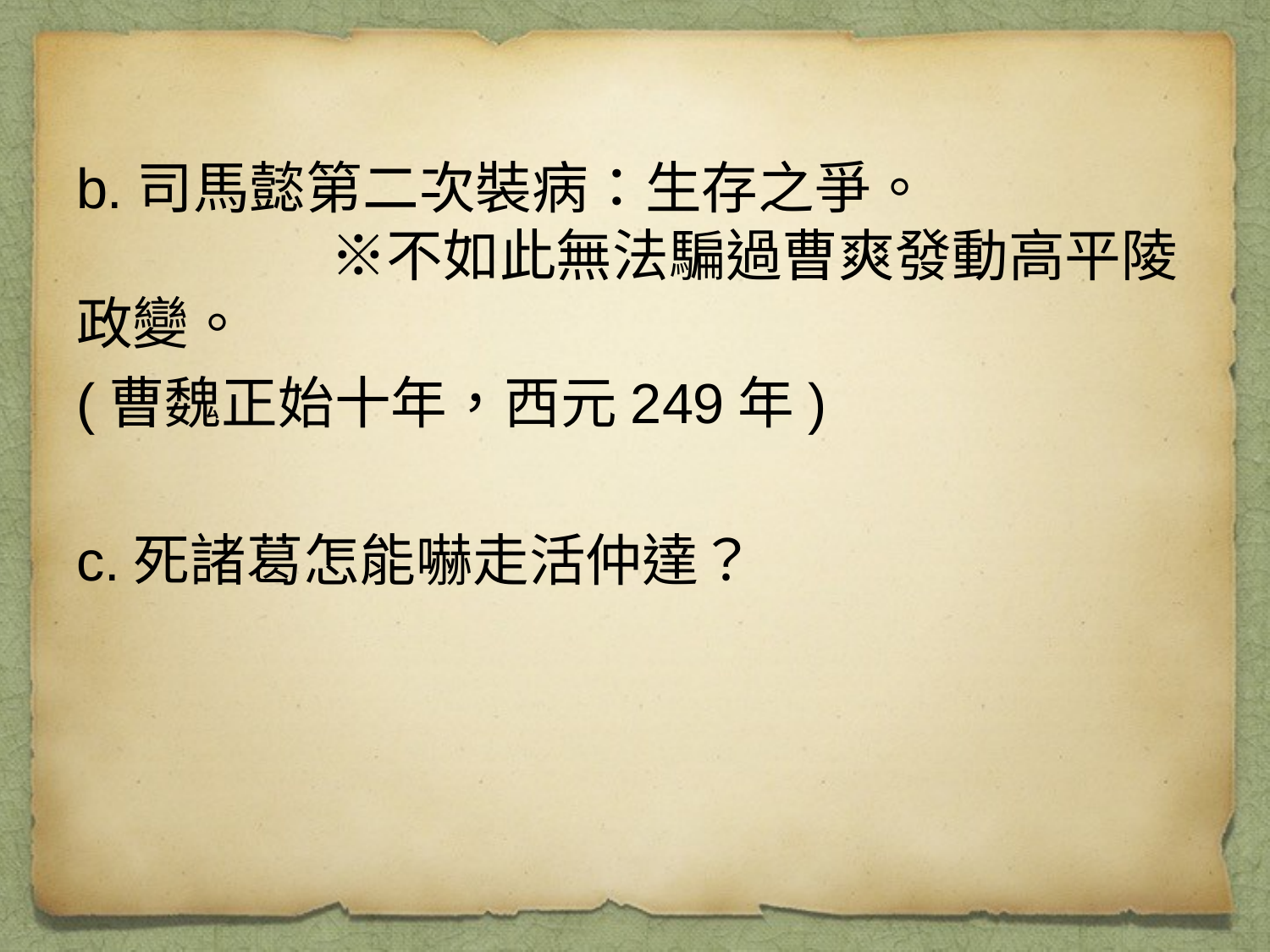

#
b.司馬懿第二次裝病：生存之爭。                                         ※不如此無法騙過曹爽發動高平陵政變。
(曹魏正始十年，西元249年)

c.死諸葛怎能嚇走活仲達？